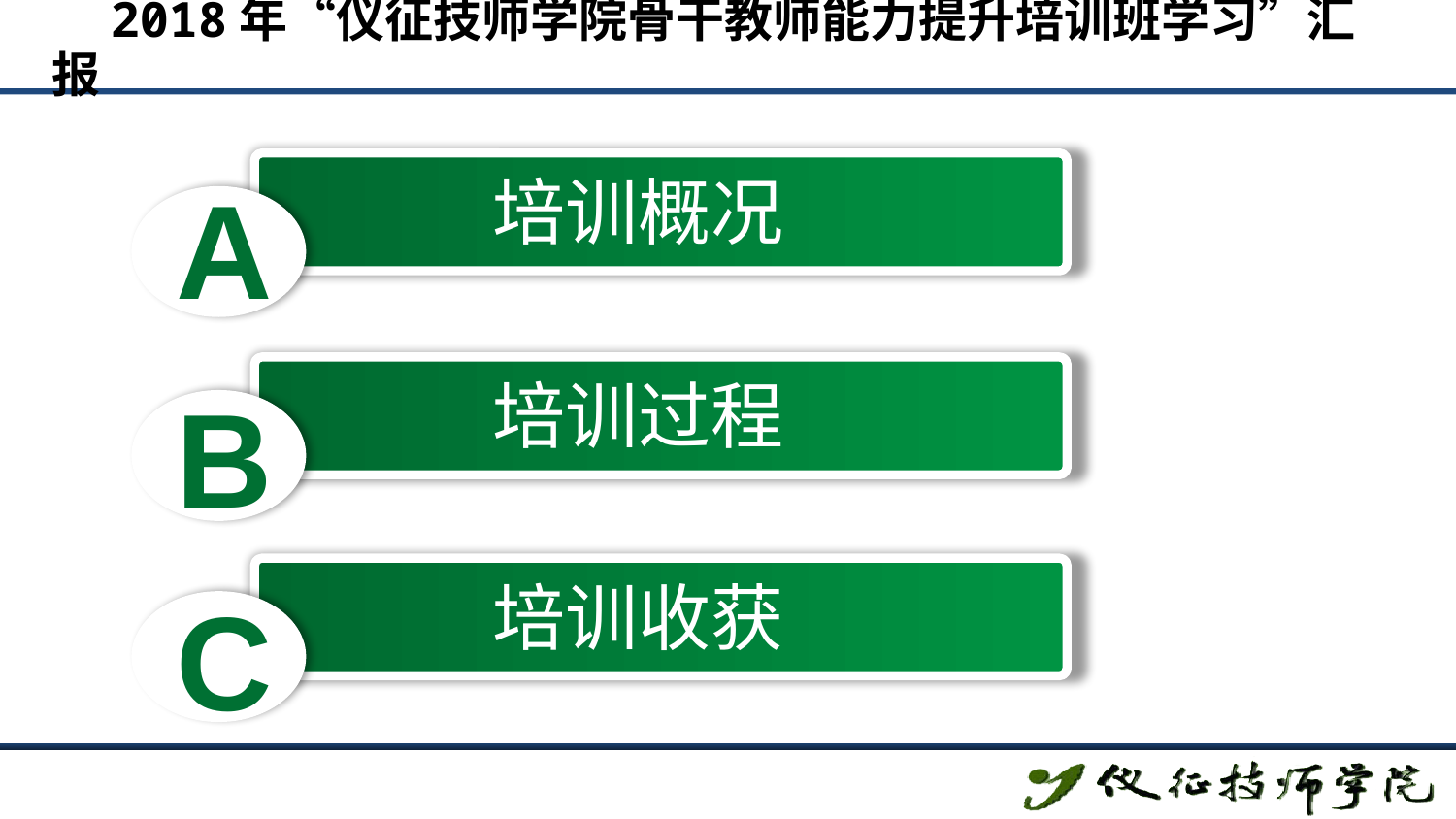

# 2018年“仪征技师学院骨干教师能力提升培训班学习”汇报

培训概况

A

培训过程

B

培训收获

C